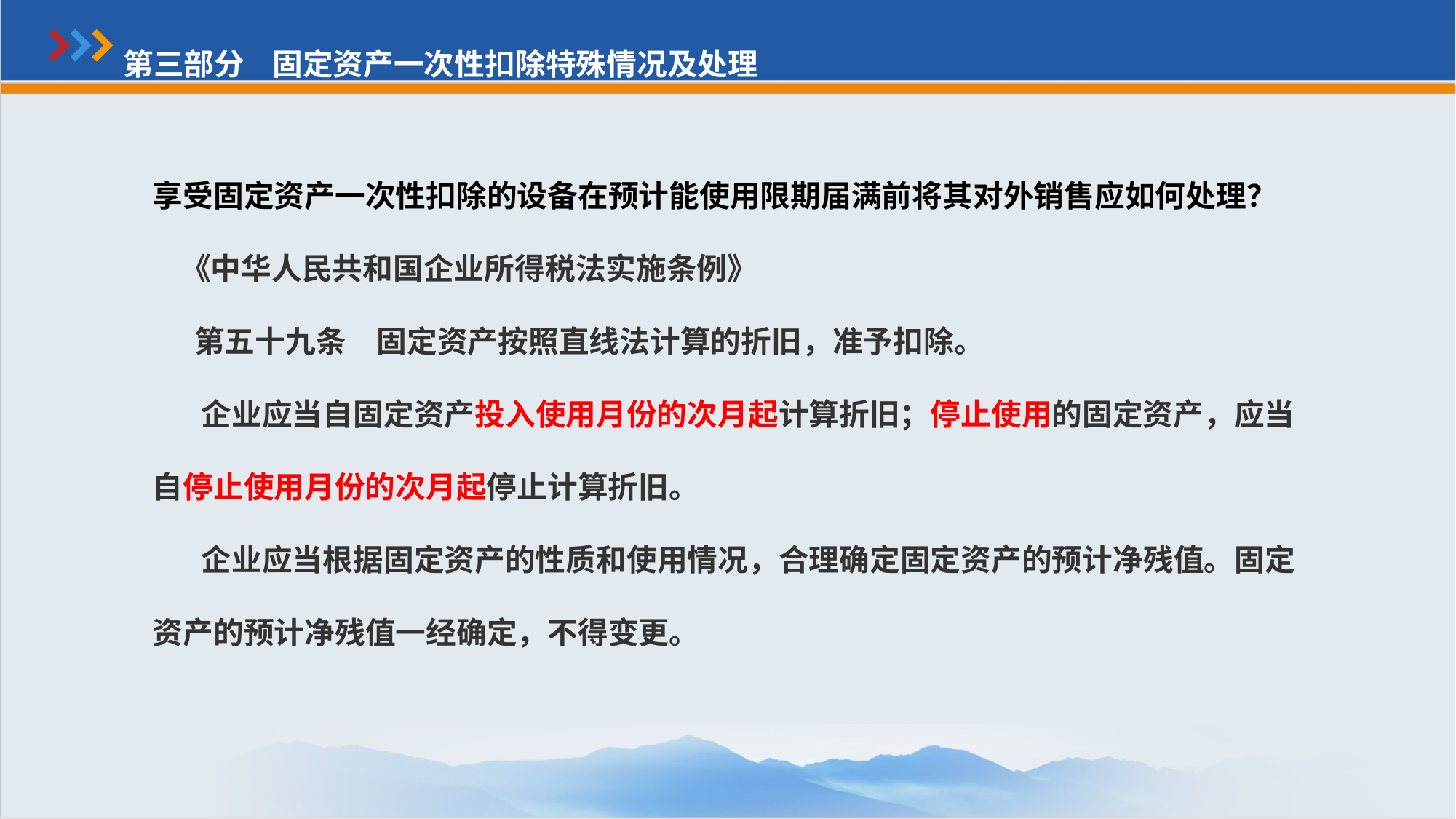

第三部分    固定资产一次性扣除特殊情况及处理

享受固定资产一次性扣除的设备在预计能使用限期届满前将其对外销售应如何处理？
   《中华人民共和国企业所得税法实施条例》
     第五十九条　固定资产按照直线法计算的折旧，准予扣除。
      企业应当自固定资产投入使用月份的次月起计算折旧；停止使用的固定资产，应当自停止使用月份的次月起停止计算折旧。
      企业应当根据固定资产的性质和使用情况，合理确定固定资产的预计净残值。固定资产的预计净残值一经确定，不得变更。